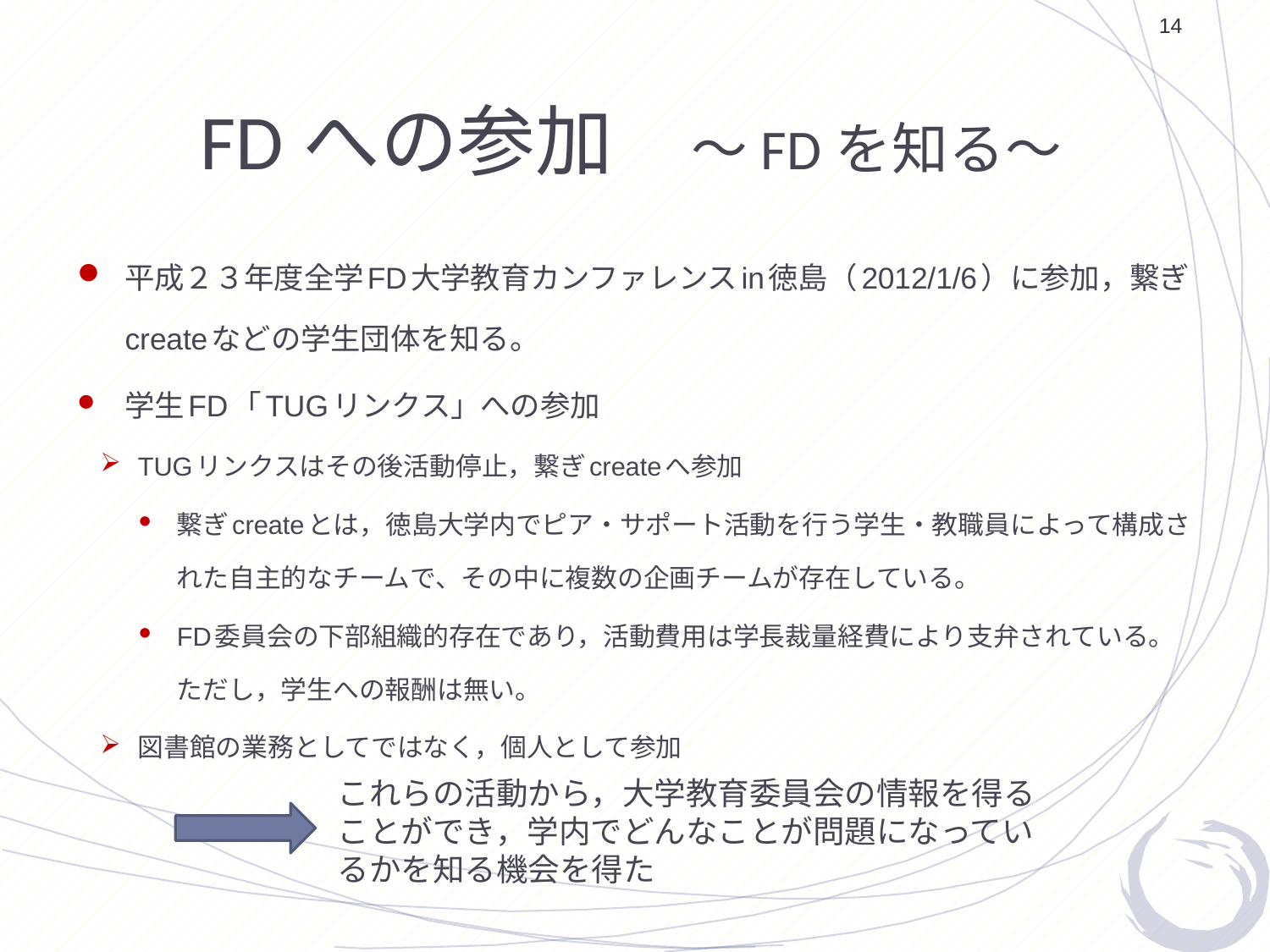

14
# FDへの参加　～FDを知る～

平成２３年度全学FD大学教育カンファレンスin徳島（2012/1/6）に参加，繋ぎcreateなどの学生団体を知る。
学生FD「TUGリンクス」への参加
TUGリンクスはその後活動停止，繋ぎcreateへ参加
繋ぎcreateとは，徳島大学内でピア・サポート活動を行う学生・教職員によって構成された自主的なチームで、その中に複数の企画チームが存在している。
FD委員会の下部組織的存在であり，活動費用は学長裁量経費により支弁されている。ただし，学生への報酬は無い。
図書館の業務としてではなく，個人として参加

これらの活動から，大学教育委員会の情報を得ることができ，学内でどんなことが問題になっているかを知る機会を得た